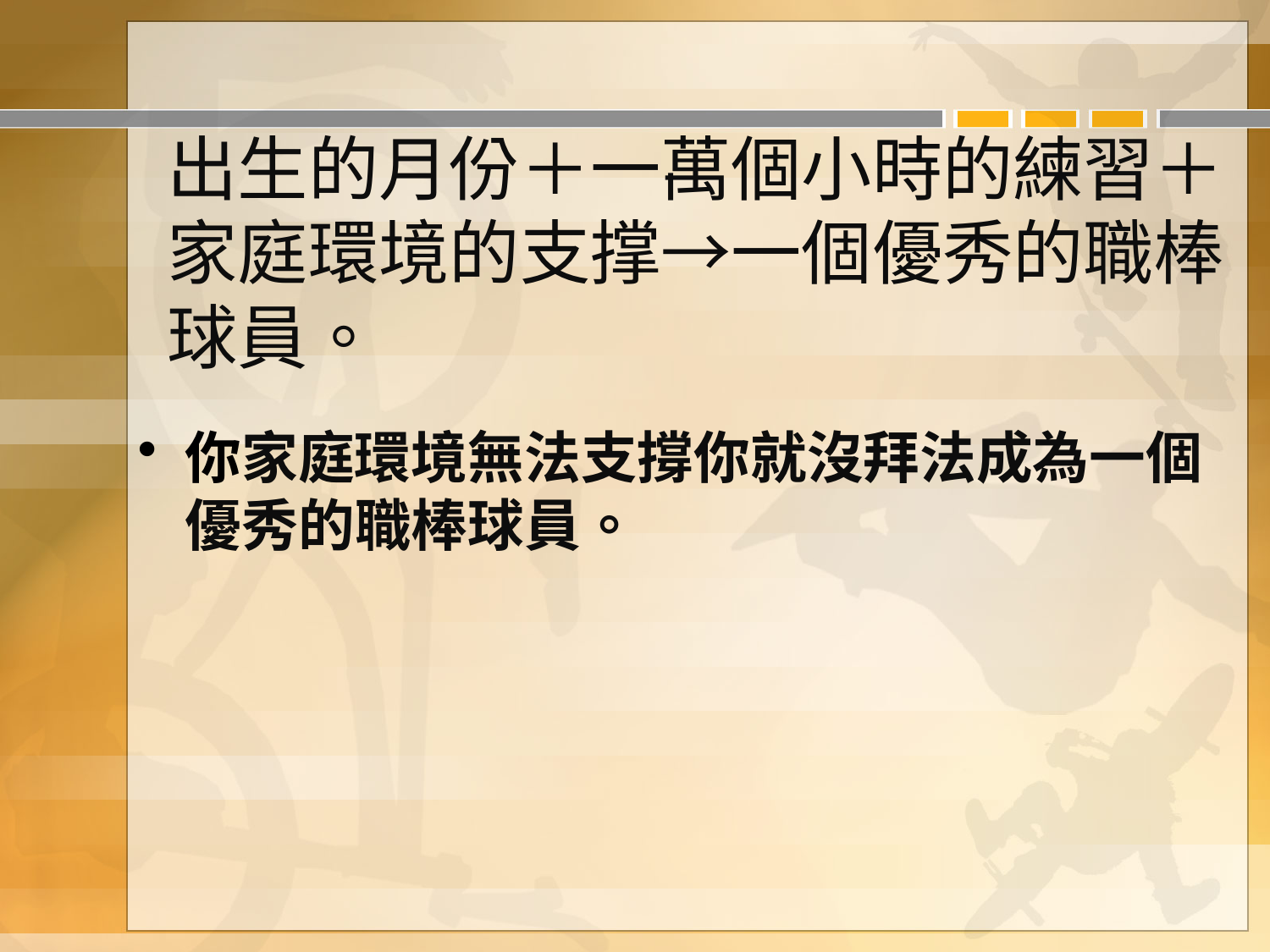

# 出生的月份＋一萬個小時的練習＋家庭環境的支撑→一個優秀的職棒球員。
你家庭環境無法支撐你就沒拜法成為一個優秀的職棒球員。